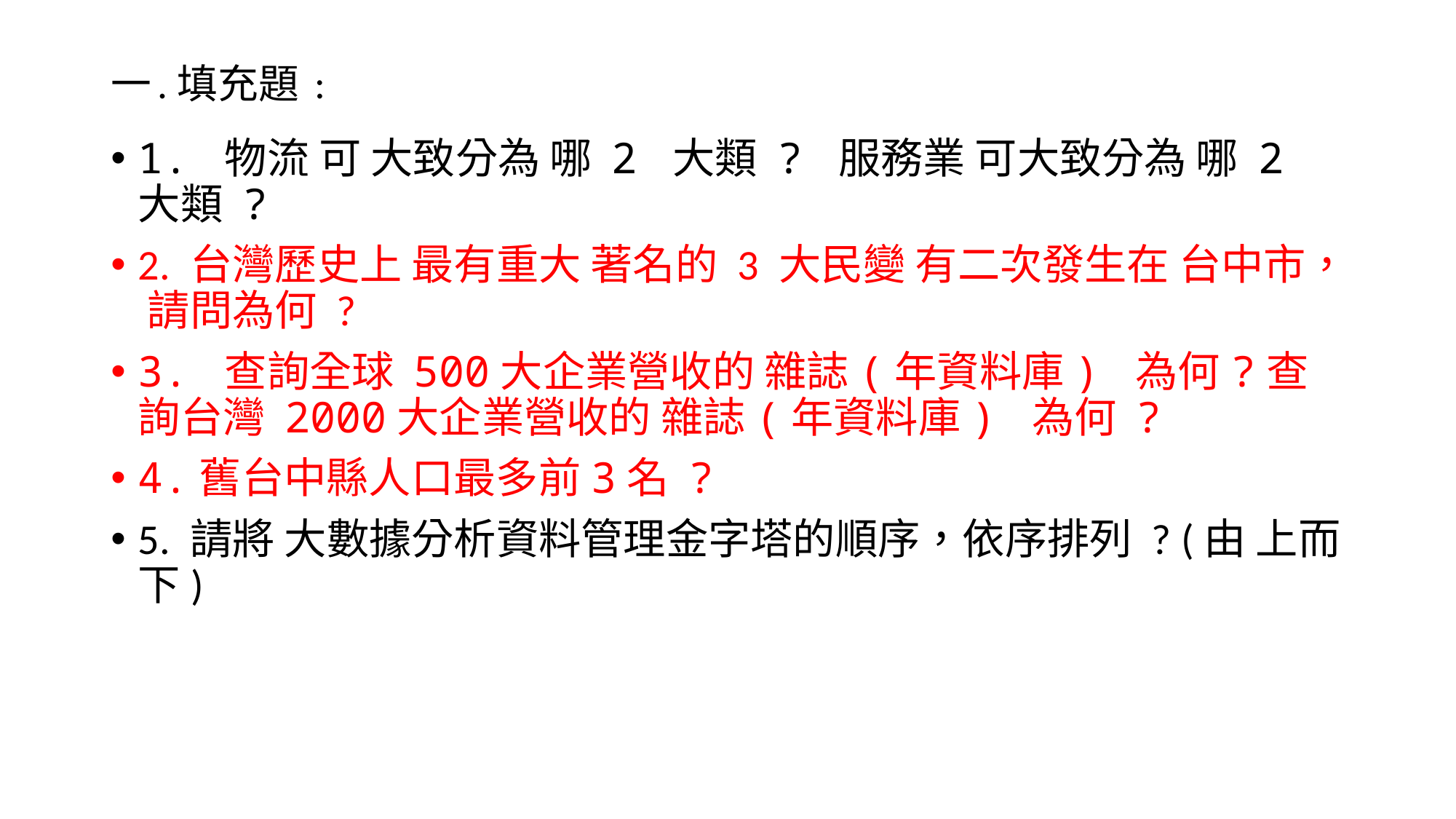

# 一.	填充題 :
1. 物流 可 大致分為 哪 2 大類 ? 服務業 可大致分為 哪 2 大類 ?
2. 台灣歷史上 最有重大 著名的 3 大民變 有二次發生在 台中市， 請問為何 ?
3. 查詢全球 500大企業營收的 雜誌(年資料庫) 為何?查詢台灣 2000大企業營收的 雜誌(年資料庫) 為何 ?
4.舊台中縣人口最多前3名 ?
5. 請將 大數據分析資料管理金字塔的順序，依序排列 ? (由 上而下)